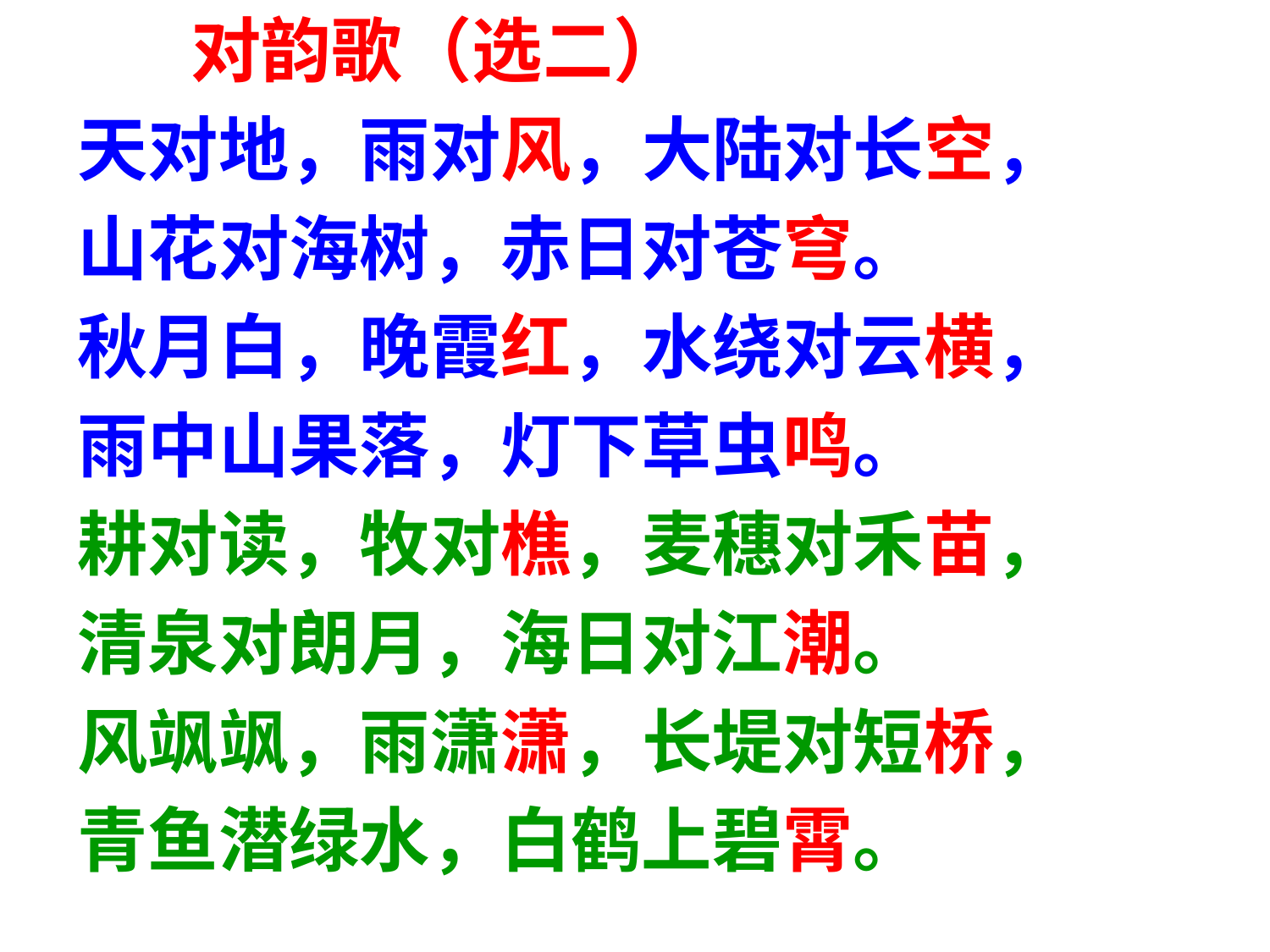

对韵歌（选二）
   天对地，雨对风，大陆对长空，
   山花对海树，赤日对苍穹。
   秋月白，晚霞红，水绕对云横，
   雨中山果落，灯下草虫鸣。
   耕对读，牧对樵，麦穗对禾苗，
   清泉对朗月，海日对江潮。
   风飒飒，雨潇潇，长堤对短桥，
   青鱼潜绿水，白鹤上碧霄。